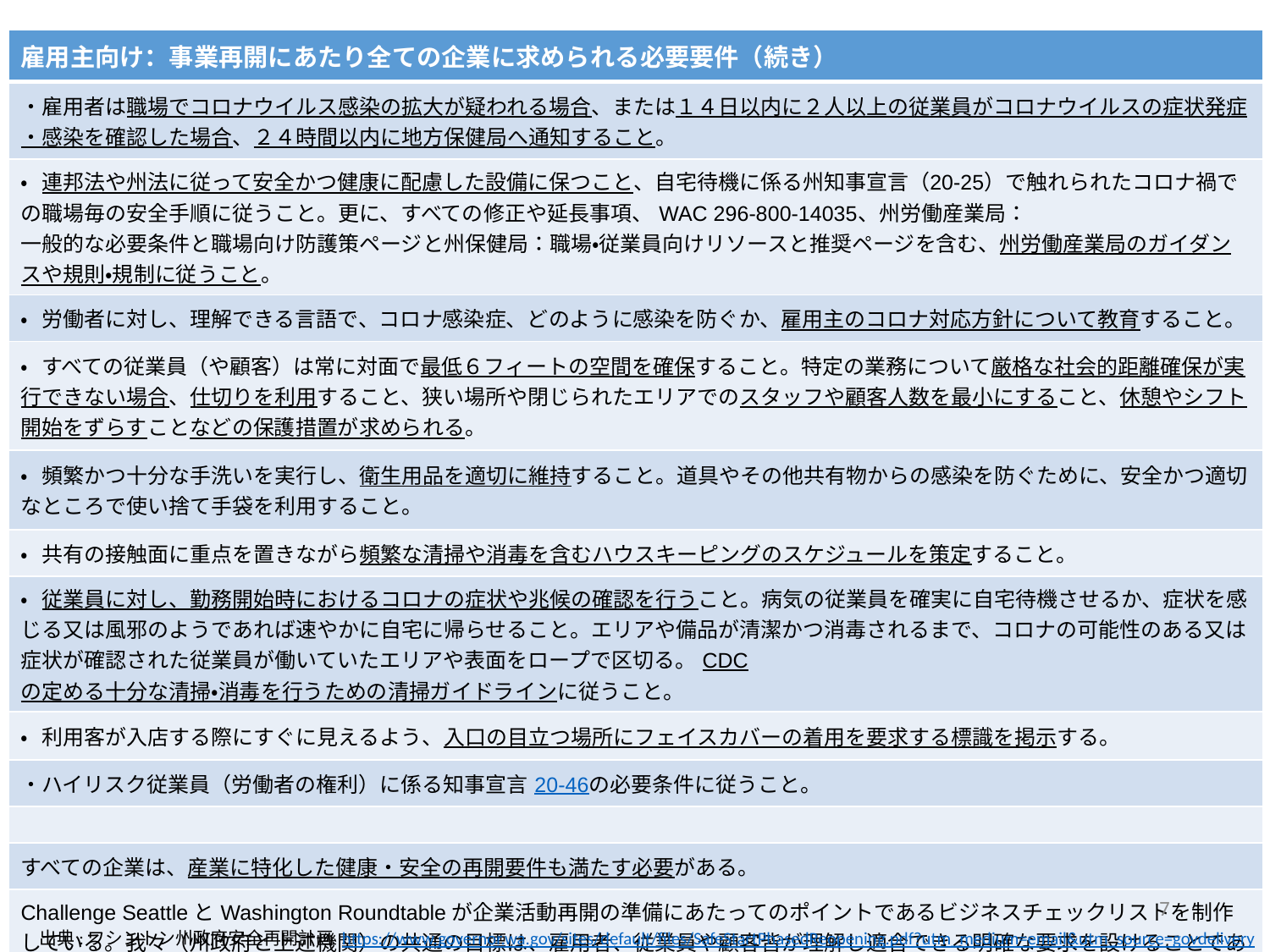

| 雇用主向け：事業再開にあたり全ての企業に求められる必要要件（続き） |
| --- |
| ・雇用者は職場でコロナウイルス感染の拡大が疑われる場合、または１４日以内に２人以上の従業員がコロナウイルスの症状発症・感染を確認した場合、２４時間以内に地方保健局へ通知すること。 |
| ・連邦法や州法に従って安全かつ健康に配慮した設備に保つこと、自宅待機に係る州知事宣言（20-25）で触れられたコロナ禍での職場毎の安全手順に従うこと。更に、すべての修正や延長事項、WAC 296-800-14035、州労働産業局：一般的な必要条件と職場向け防護策ページと州保健局：職場・従業員向けリソースと推奨ページを含む、州労働産業局のガイダンスや規則・規制に従うこと。 |
| ・労働者に対し、理解できる言語で、コロナ感染症、どのように感染を防ぐか、雇用主のコロナ対応方針について教育すること。 |
| ・すべての従業員（や顧客）は常に対面で最低６フィートの空間を確保すること。特定の業務について厳格な社会的距離確保が実行できない場合、仕切りを利用すること、狭い場所や閉じられたエリアでのスタッフや顧客人数を最小にすること、休憩やシフト開始をずらすことなどの保護措置が求められる。 |
| ・頻繁かつ十分な手洗いを実行し、衛生用品を適切に維持すること。道具やその他共有物からの感染を防ぐために、安全かつ適切なところで使い捨て手袋を利用すること。 |
| ・共有の接触面に重点を置きながら頻繁な清掃や消毒を含むハウスキーピングのスケジュールを策定すること。 |
| ・従業員に対し、勤務開始時におけるコロナの症状や兆候の確認を行うこと。病気の従業員を確実に自宅待機させるか、症状を感じる又は風邪のようであれば速やかに自宅に帰らせること。エリアや備品が清潔かつ消毒されるまで、コロナの可能性のある又は症状が確認された従業員が働いていたエリアや表面をロープで区切る。CDCの定める十分な清掃・消毒を行うための清掃ガイドラインに従うこと。 |
| ・利用客が入店する際にすぐに見えるよう、入口の目立つ場所にフェイスカバーの着用を要求する標識を掲示する。 |
| ・ハイリスク従業員（労働者の権利）に係る知事宣言20-46の必要条件に従うこと。 |
|  |
| すべての企業は、産業に特化した健康・安全の再開要件も満たす必要がある。 |
| Challenge SeattleとWashington Roundtableが企業活動再開の準備にあたってのポイントであるビジネスチェックリストを制作している。我々（州政府と上述機関）の共通の目標は、雇用者、従業員や顧客皆が理解し適合できる明確な要求を設けることである。 |
7
出典:ワシントン州政府安全再開計画 https://www.governor.wa.gov/sites/default/files/SafeStartPhasedReopening.pdf?utm_medium=email&utm_source=govdelivery